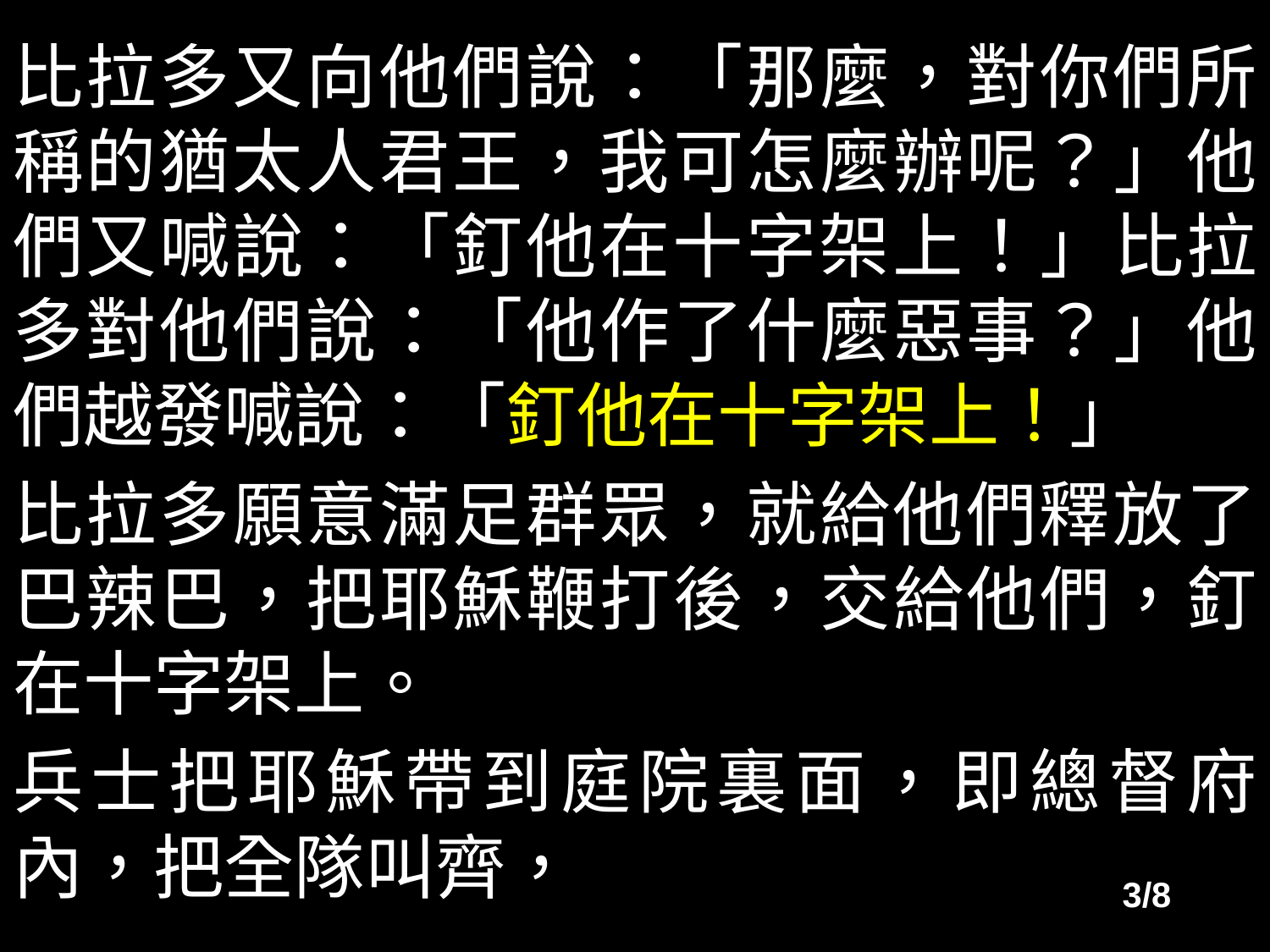

比拉多又向他們說：「那麼，對你們所稱的猶太人君王，我可怎麼辦呢？」他們又喊說：「釘他在十字架上！」比拉多對他們說：「他作了什麼惡事？」他們越發喊說：「釘他在十字架上！」
比拉多願意滿足群眾，就給他們釋放了巴辣巴，把耶穌鞭打後，交給他們，釘在十字架上。
兵士把耶穌帶到庭院裏面，即總督府內，把全隊叫齊，
3/8